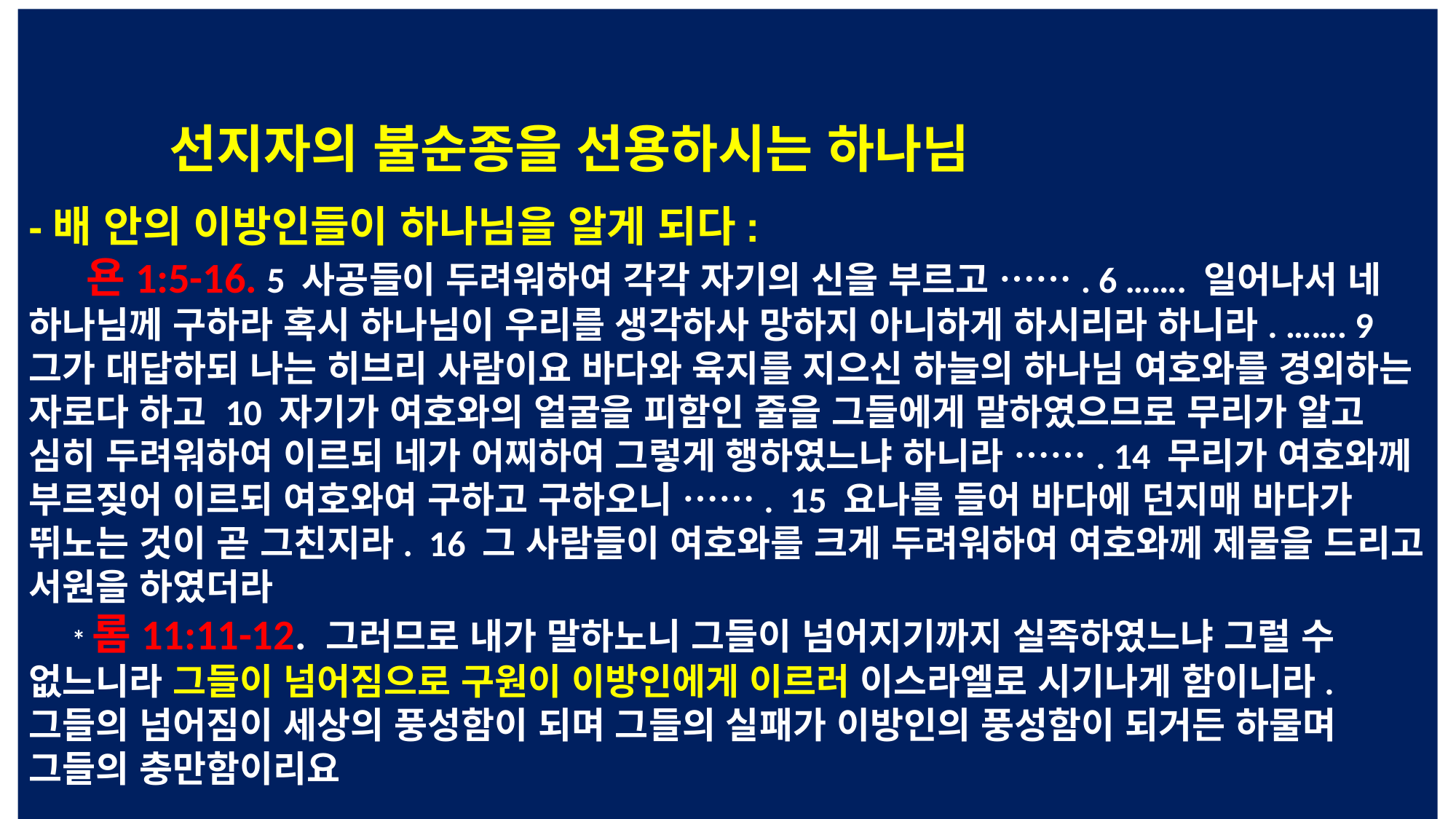

선지자의 불순종을 선용하시는 하나님

-배 안의 이방인들이 하나님을 알게 되다:
    욘1:5-16. 5 사공들이 두려워하여 각각 자기의 신을 부르고 ……. 6 ……. 일어나서 네 하나님께 구하라 혹시 하나님이 우리를 생각하사 망하지 아니하게 하시리라 하니라. ……. 9 그가 대답하되 나는 히브리 사람이요 바다와 육지를 지으신 하늘의 하나님 여호와를 경외하는 자로다 하고 10 자기가 여호와의 얼굴을 피함인 줄을 그들에게 말하였으므로 무리가 알고 심히 두려워하여 이르되 네가 어찌하여 그렇게 행하였느냐 하니라 ……. 14 무리가 여호와께 부르짖어 이르되 여호와여 구하고 구하오니 …….  15 요나를 들어 바다에 던지매 바다가 뛰노는 것이 곧 그친지라.  16 그 사람들이 여호와를 크게 두려워하여 여호와께 제물을 드리고 서원을 하였더라
       *롬11:11-12. 그러므로 내가 말하노니 그들이 넘어지기까지 실족하였느냐 그럴 수 없느니라 그들이 넘어짐으로 구원이 이방인에게 이르러 이스라엘로 시기나게 함이니라. 그들의 넘어짐이 세상의 풍성함이 되며 그들의 실패가 이방인의 풍성함이 되거든 하물며 그들의 충만함이리요